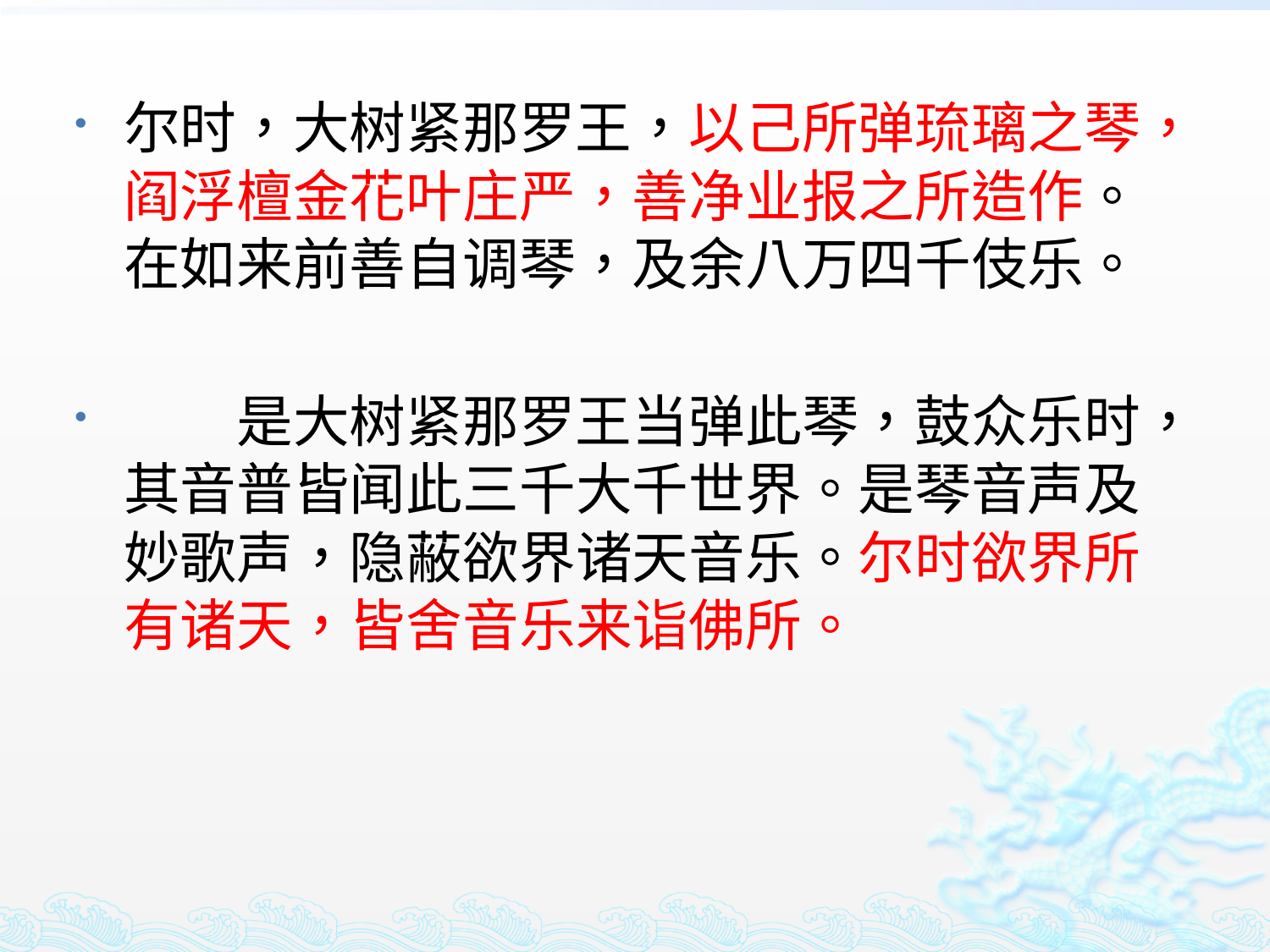

尔时，大树紧那罗王，以己所弹琉璃之琴，阎浮檀金花叶庄严，善净业报之所造作。在如来前善自调琴，及余八万四千伎乐。

　　是大树紧那罗王当弹此琴，鼓众乐时，其音普皆闻此三千大千世界。是琴音声及妙歌声，隐蔽欲界诸天音乐。尔时欲界所有诸天，皆舍音乐来诣佛所。